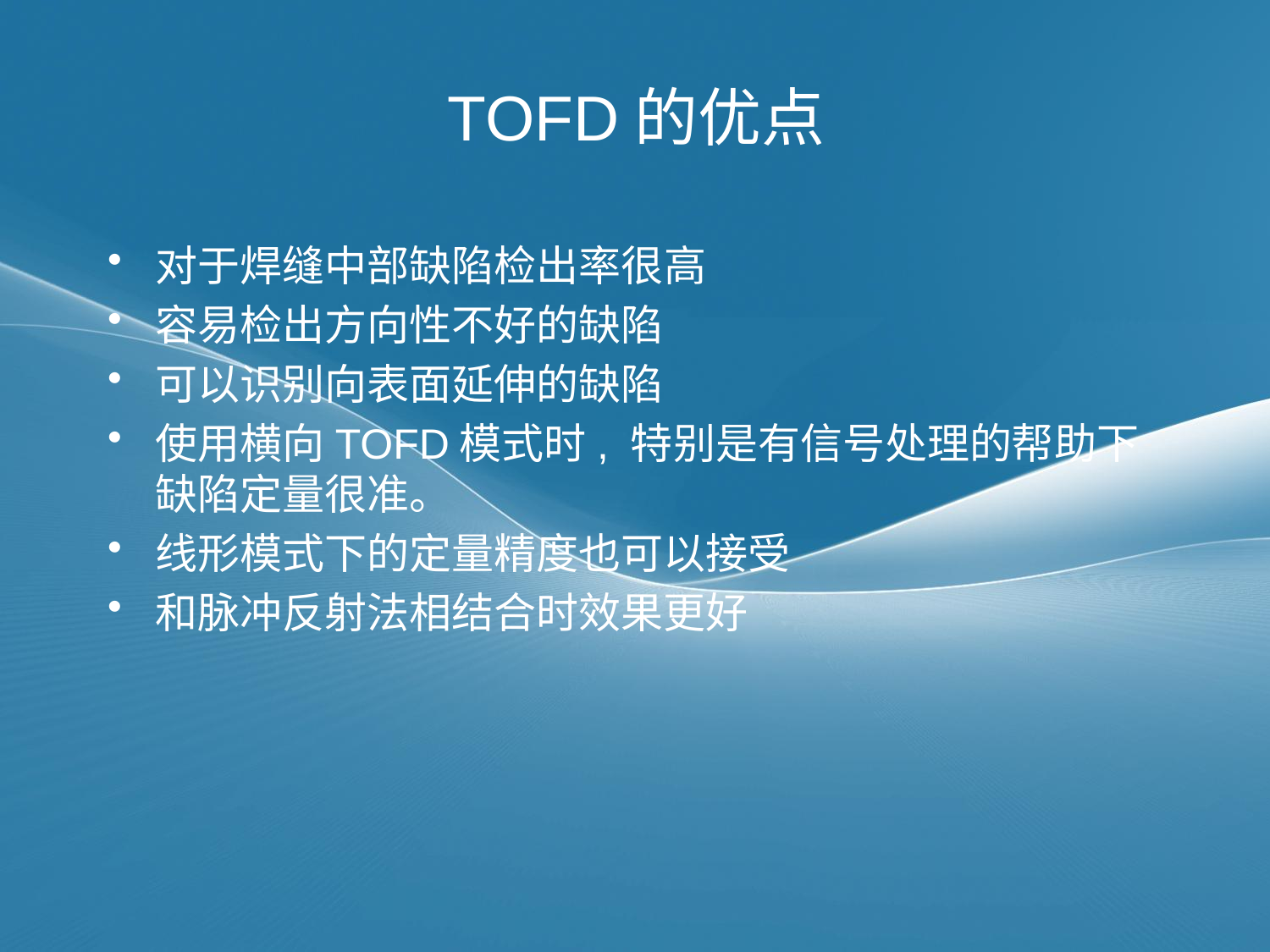

# TOFD的优点
对于焊缝中部缺陷检出率很高
容易检出方向性不好的缺陷
可以识别向表面延伸的缺陷
使用横向TOFD模式时, 特别是有信号处理的帮助下缺陷定量很准。
线形模式下的定量精度也可以接受
和脉冲反射法相结合时效果更好